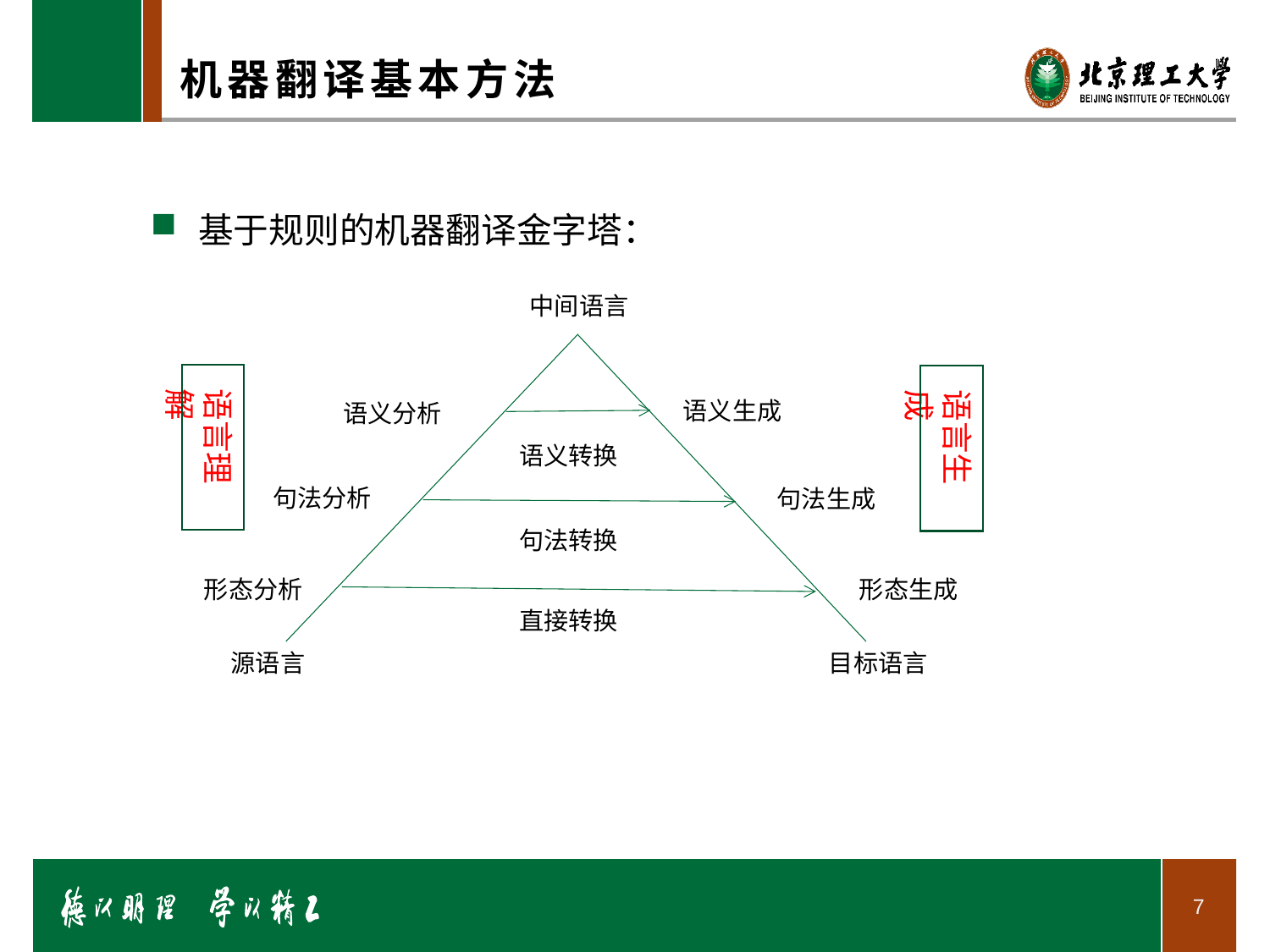

# 机器翻译基本方法
1
基于规则的机器翻译金字塔：
中间语言
语义生成
语义分析
语义转换
句法分析
句法生成
句法转换
形态分析
形态生成
直接转换
源语言
目标语言

语言理解
语言生成